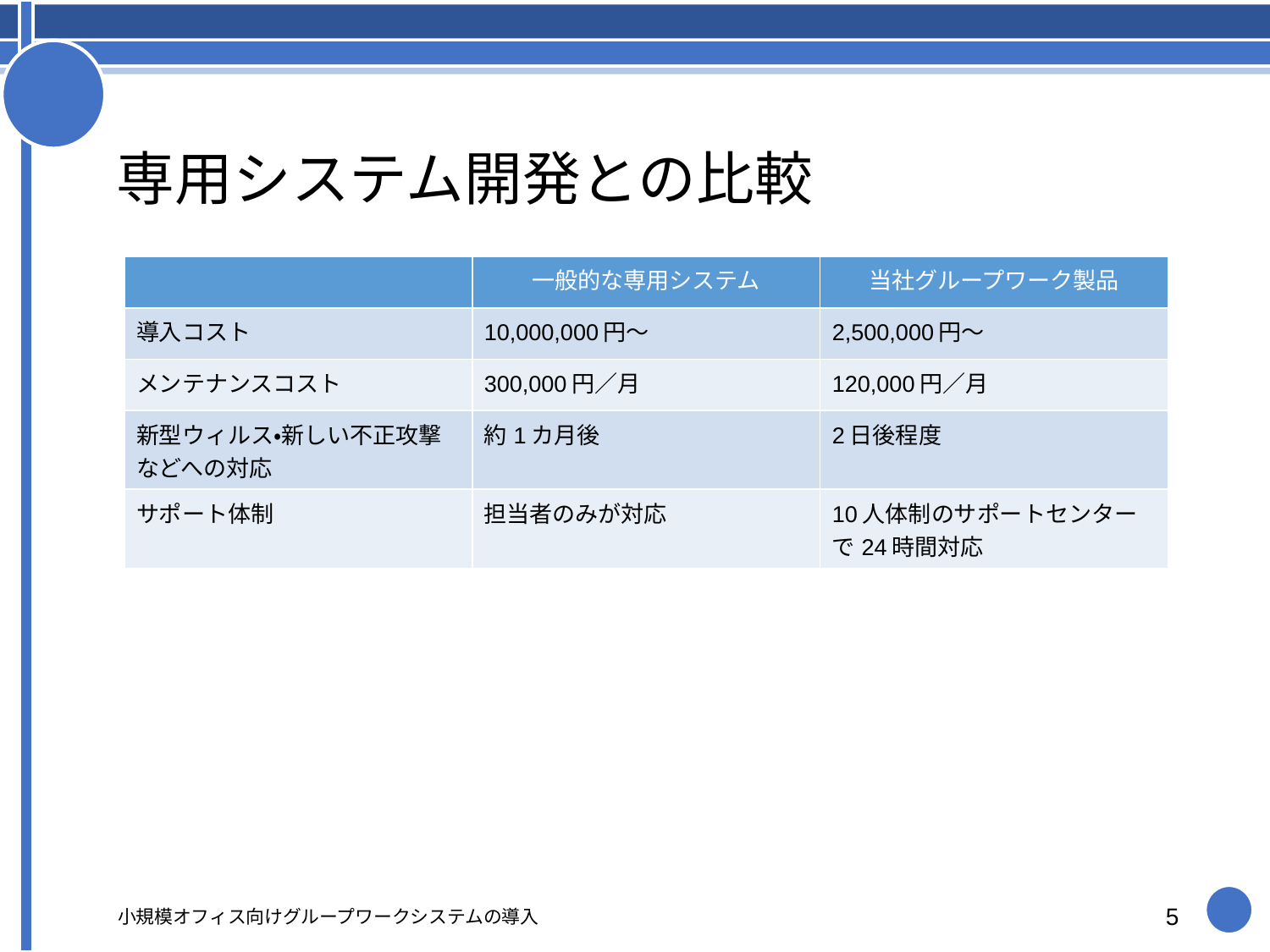

# 専用システム開発との比較
|  | 一般的な専用システム | 当社グループワーク製品 |
| --- | --- | --- |
| 導入コスト | 10,000,000円～ | 2,500,000円～ |
| メンテナンスコスト | 300,000円／月 | 120,000円／月 |
| 新型ウィルス・新しい不正攻撃などへの対応 | 約1カ月後 | 2日後程度 |
| サポート体制 | 担当者のみが対応 | 10人体制のサポートセンターで24時間対応 |
小規模オフィス向けグループワークシステムの導入
5